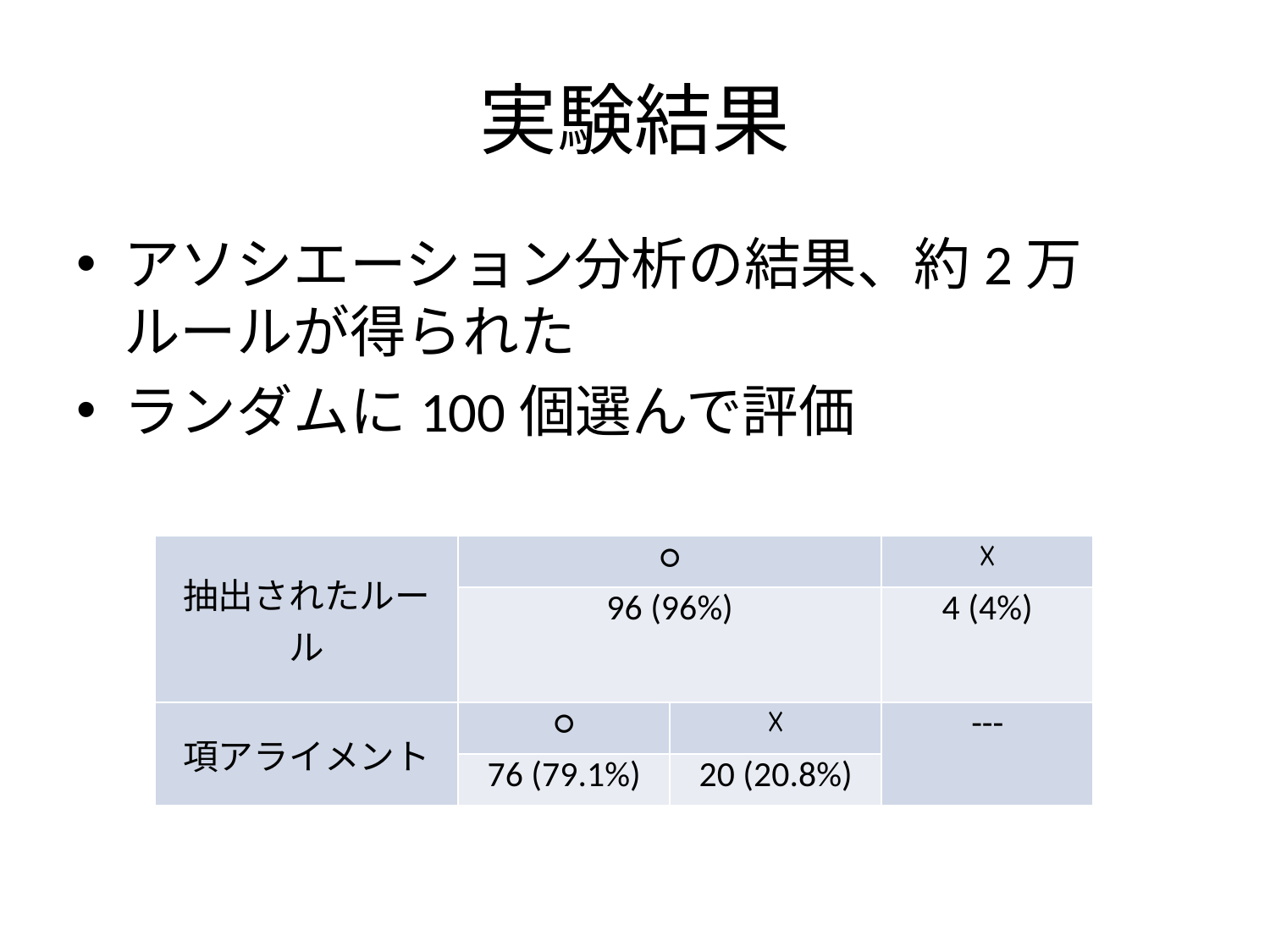

# 実験結果
アソシエーション分析の結果、約2万ルールが得られた
ランダムに100個選んで評価
| 抽出されたルール | ○ |  | ☓ |
| --- | --- | --- | --- |
|  | 96 (96%) |  | 4 (4%) |
| 項アライメント | ○ | ☓ | --- |
|  | 76 (79.1%) | 20 (20.8%) |  |